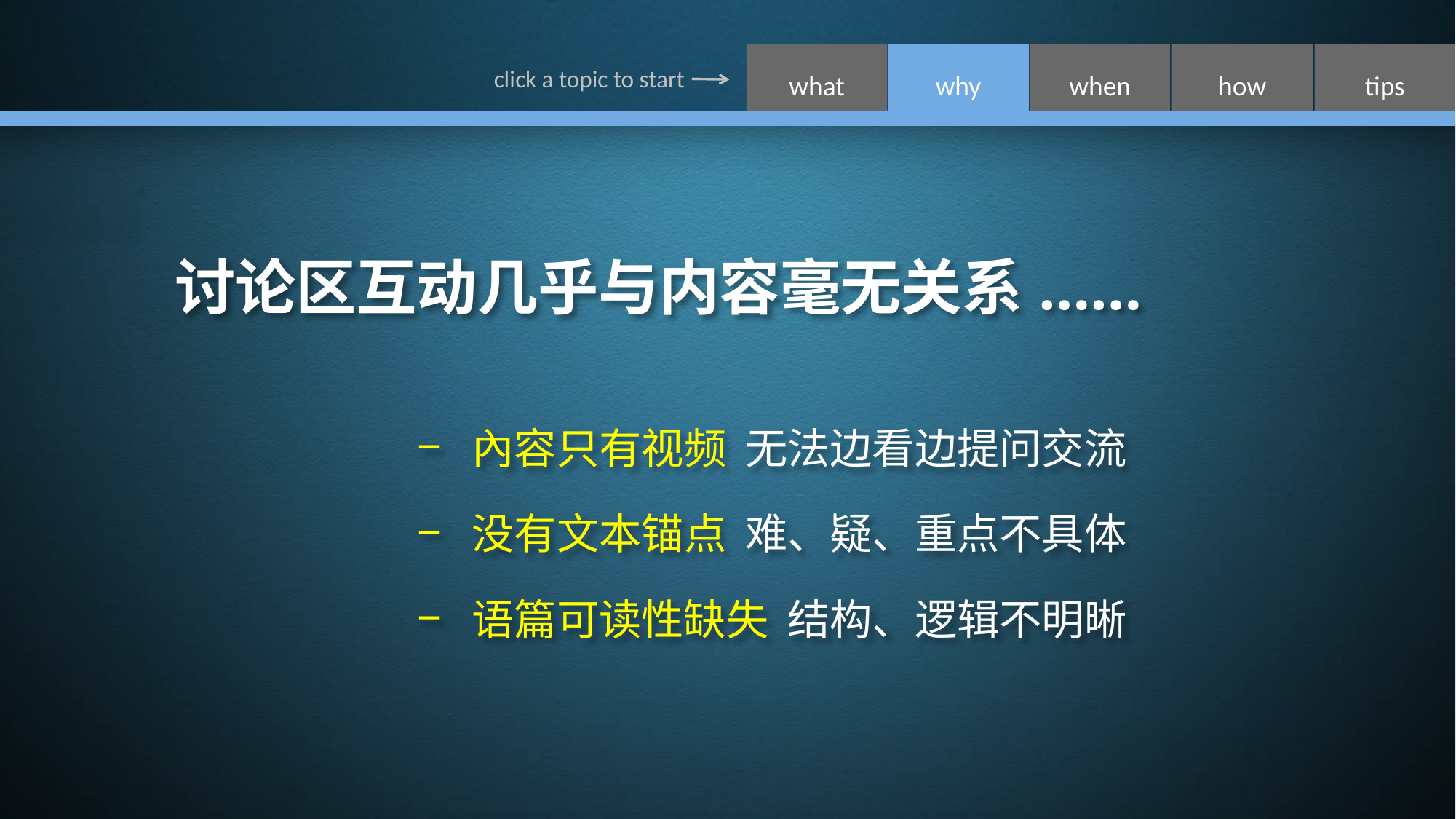

# 讨论区互动几乎与内容毫无关系 ……
內容只有视频  无法边看边提问交流
没有文本锚点  难、疑、重点不具体
语篇可读性缺失  结构、逻辑不明晰